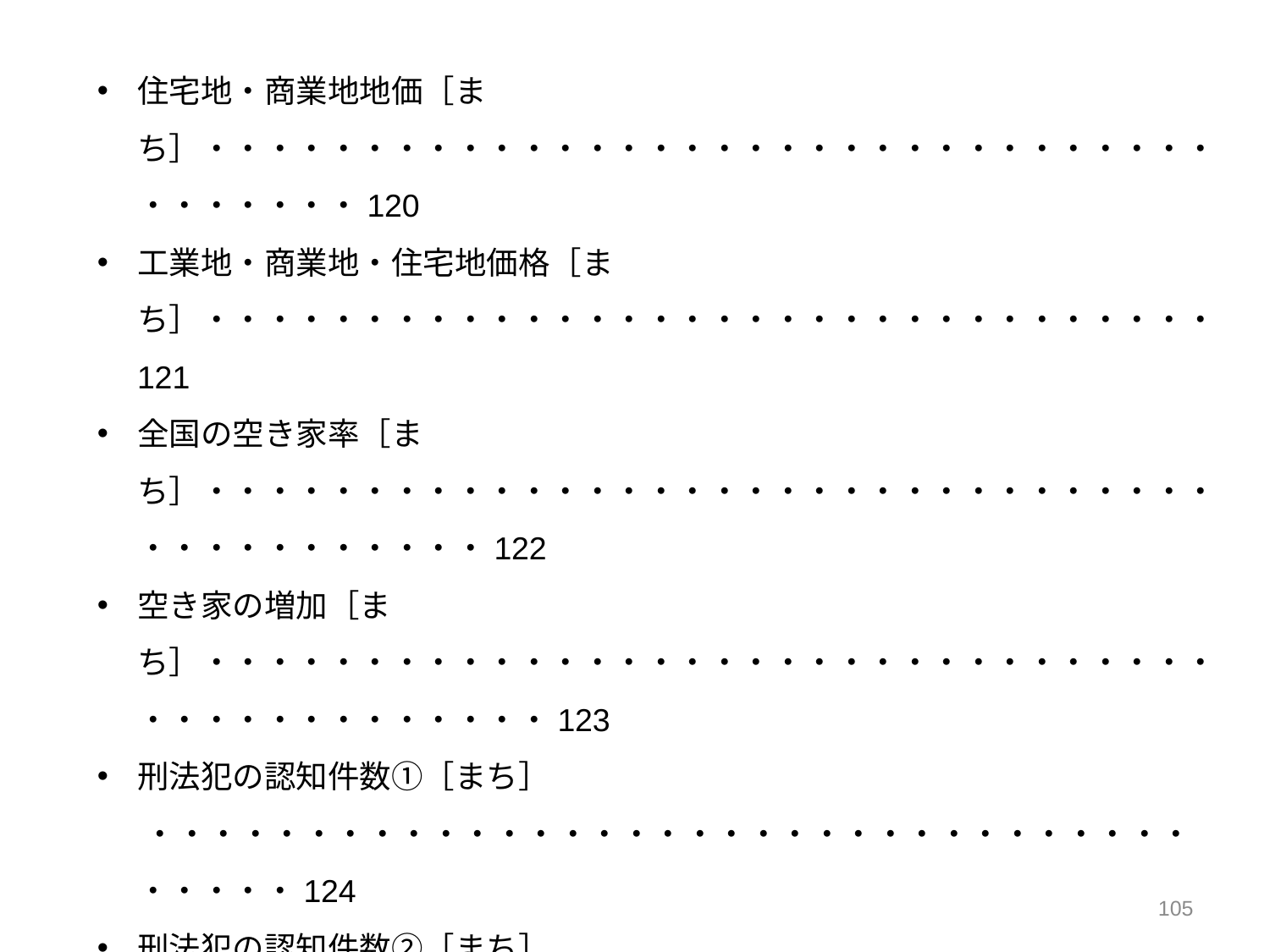

住宅地・商業地地価［まち］・・・・・・・・・・・・・・・・・・・・・・・・・・・・・・・・・・・・・・・120
工業地・商業地・住宅地価格［まち］・・・・・・・・・・・・・・・・・・・・・・・・・・・・・・・・121
全国の空き家率［まち］・・・・・・・・・・・・・・・・・・・・・・・・・・・・・・・・・・・・・・・・・・・122
空き家の増加［まち］・・・・・・・・・・・・・・・・・・・・・・・・・・・・・・・・・・・・・・・・・・・・・123
刑法犯の認知件数①［まち］ ・・・・・・・・・・・・・・・・・・・・・・・・・・・・・・・・・・・・・・124
刑法犯の認知件数②［まち］ ・・・・・・・・・・・・・・・・・・・・・・・・・・・・・・・・・・・・・・125
通勤時間［まち］・・・・・・・・・・・・・・・・・・・・・・・・・・・・・・・・・・・・・・・・・・・・・・・・126
関西国際空港①［まち］・・・・・・・・・・・・・・・・・・・・・・・・・・・・・・・・・・・・・・・・・・127
関西国際空港②［まち］・・・・・・・・・・・・・・・・・・・・・・・・・・・・・・・・・・・・・・・・・・128
関西国際空港③［まち］・・・・・・・・・・・・・・・・・・・・・・・・・・・・・・・・・・・・・・・・・・129
大阪港①［まち］・・・・・・・・・・・・・・・・・・・・・・・・・・・・・・・・・・・・・・・・・・・・・・・・130
大阪港②［まち］・・・・・・・・・・・・・・・・・・・・・・・・・・・・・・・・・・・・・・・・・・・・・・・・131
大阪港③［まち］・・・・・・・・・・・・・・・・・・・・・・・・・・・・・・・・・・・・・・・・・・・・・・・・132
都市緑化［まち］・・・・・・・・・・・・・・・・・・・・・・・・・・・・・・・・・・・・・・・・・・・・・・・・133
105